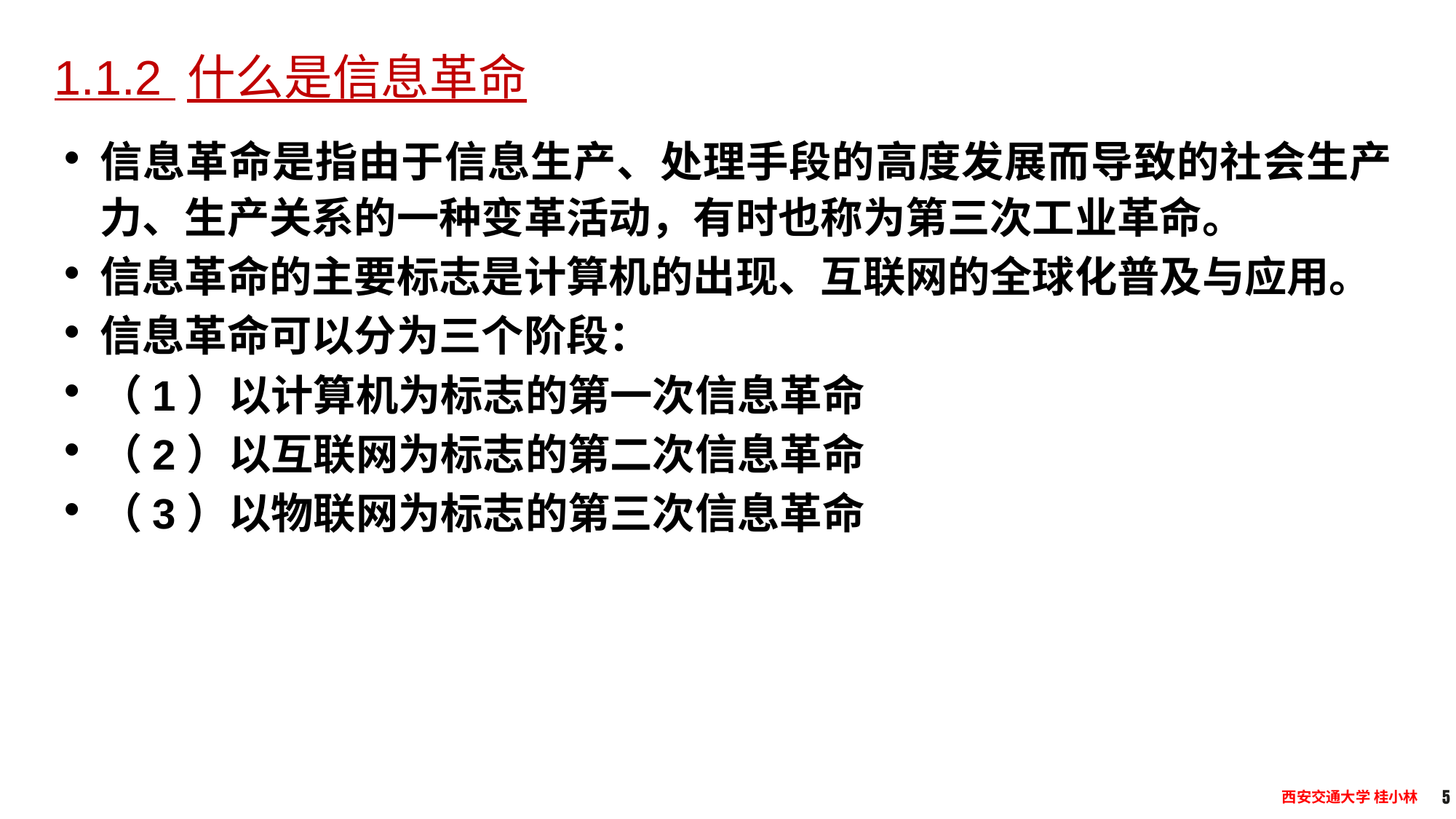

# 1.1.2 什么是信息革命
信息革命是指由于信息生产、处理手段的高度发展而导致的社会生产力、生产关系的一种变革活动，有时也称为第三次工业革命。
信息革命的主要标志是计算机的出现、互联网的全球化普及与应用。
信息革命可以分为三个阶段：
（1）以计算机为标志的第一次信息革命
（2）以互联网为标志的第二次信息革命
（3）以物联网为标志的第三次信息革命